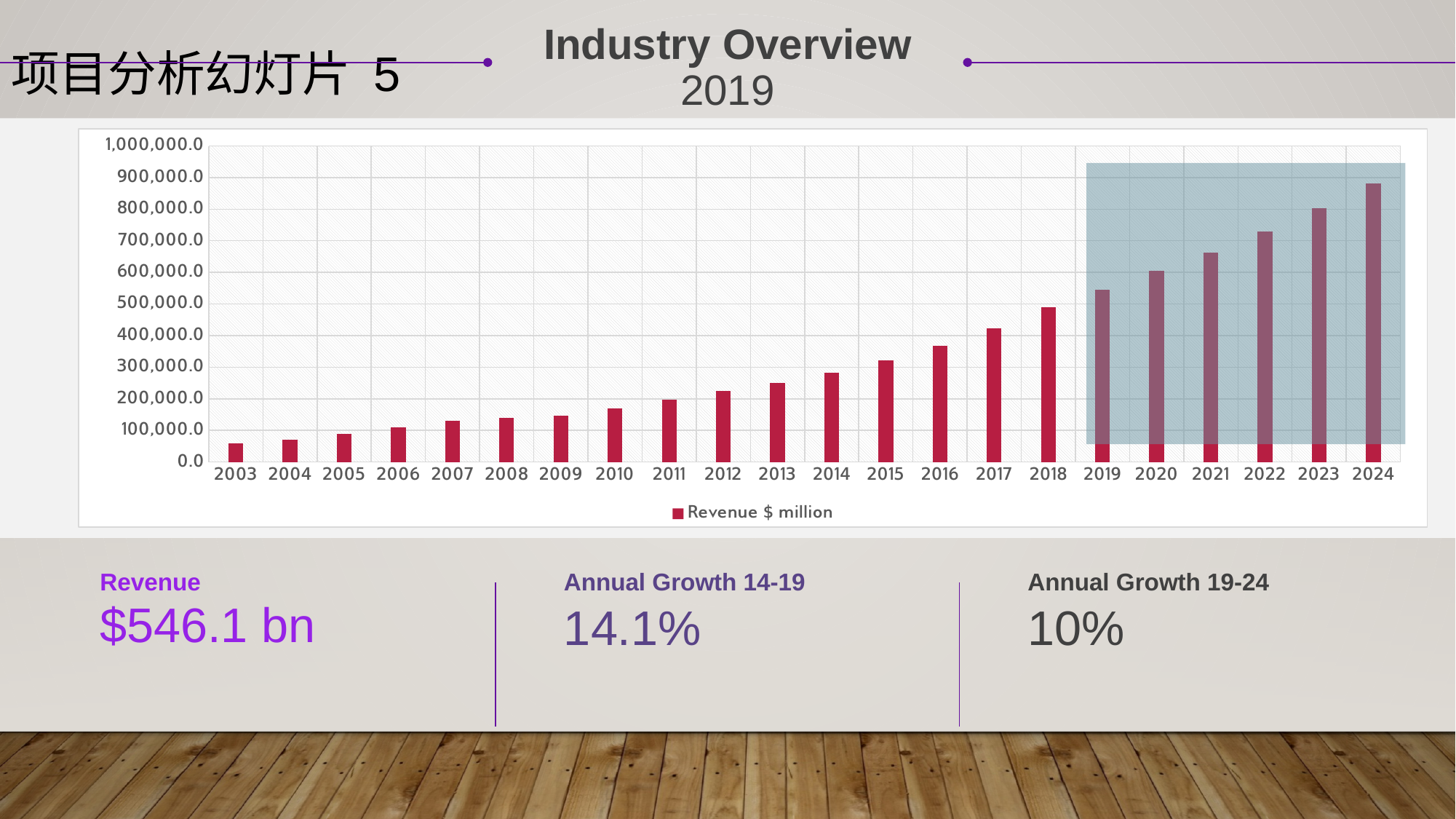

Industry Overview
2019
项目分析幻灯片 5

### Chart

| Category | Revenue $ million |
|---|---|
| 2003 | 58226.0 |
| 2004 | 71645.9 |
| 2005 | 89277.7 |
| 2006 | 109276.7 |
| 2007 | 130630.2 |
| 2008 | 139275.6 |
| 2009 | 145938.9 |
| 2010 | 170172.8 |
| 2011 | 197360.9 |
| 2012 | 224045.2 |
| 2013 | 249373.6 |
| 2014 | 282721.9 |
| 2015 | 321517.6 |
| 2016 | 368545.7 |
| 2017 | 423743.2 |
| 2018 | 490259.6 |
| 2019 | 546134.1999999997 |
| 2020 | 604158.5 |
| 2021 | 663658.1999999997 |
| 2022 | 730357.0 |
| 2023 | 802701.6 |
| 2024 | 881143.7 |
Revenue
Annual Growth 14-19
Annual Growth 19-24
$546.1 bn
14.1%
10%